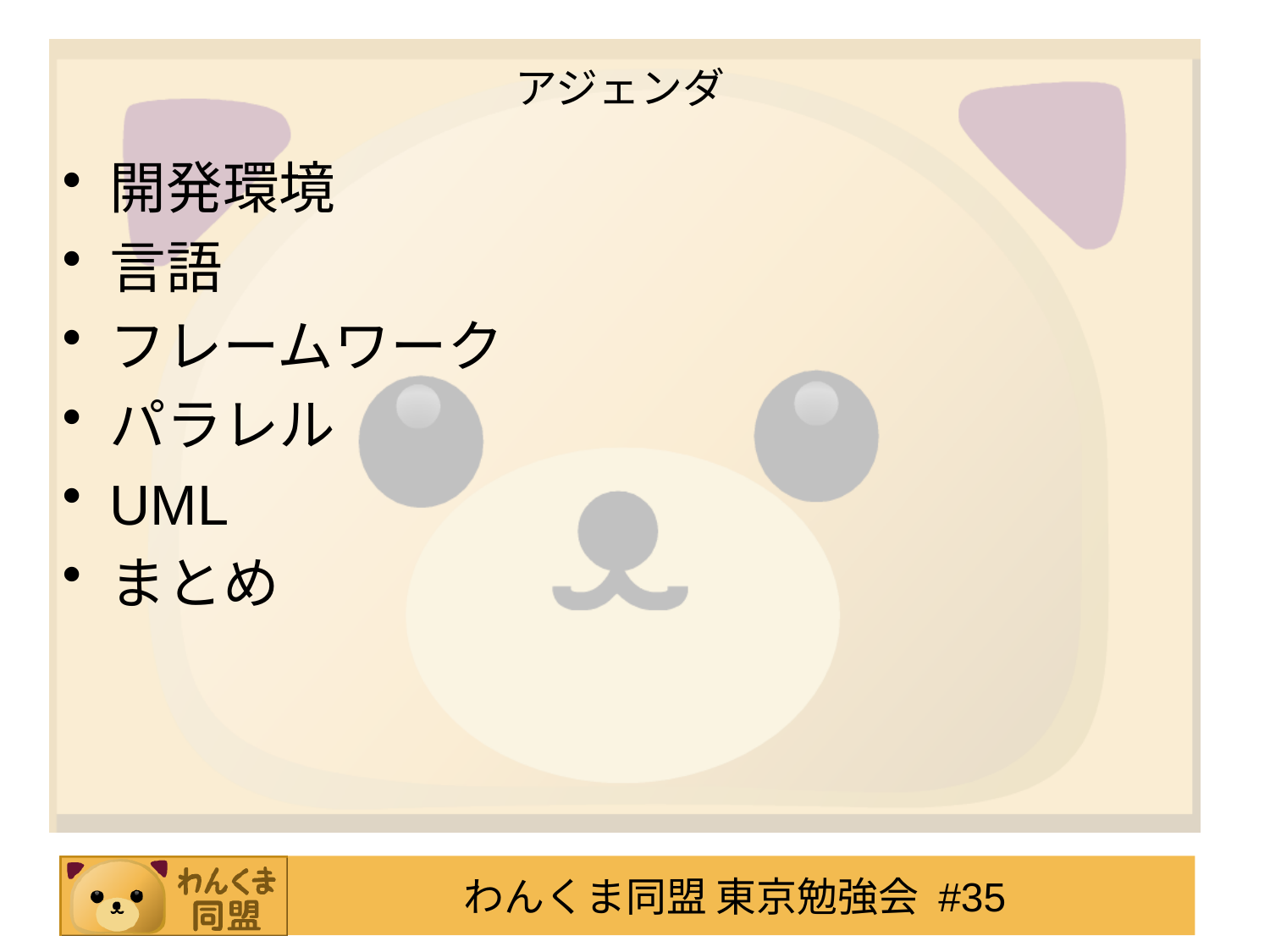

# アジェンダ
開発環境
言語
フレームワーク
パラレル
UML
まとめ